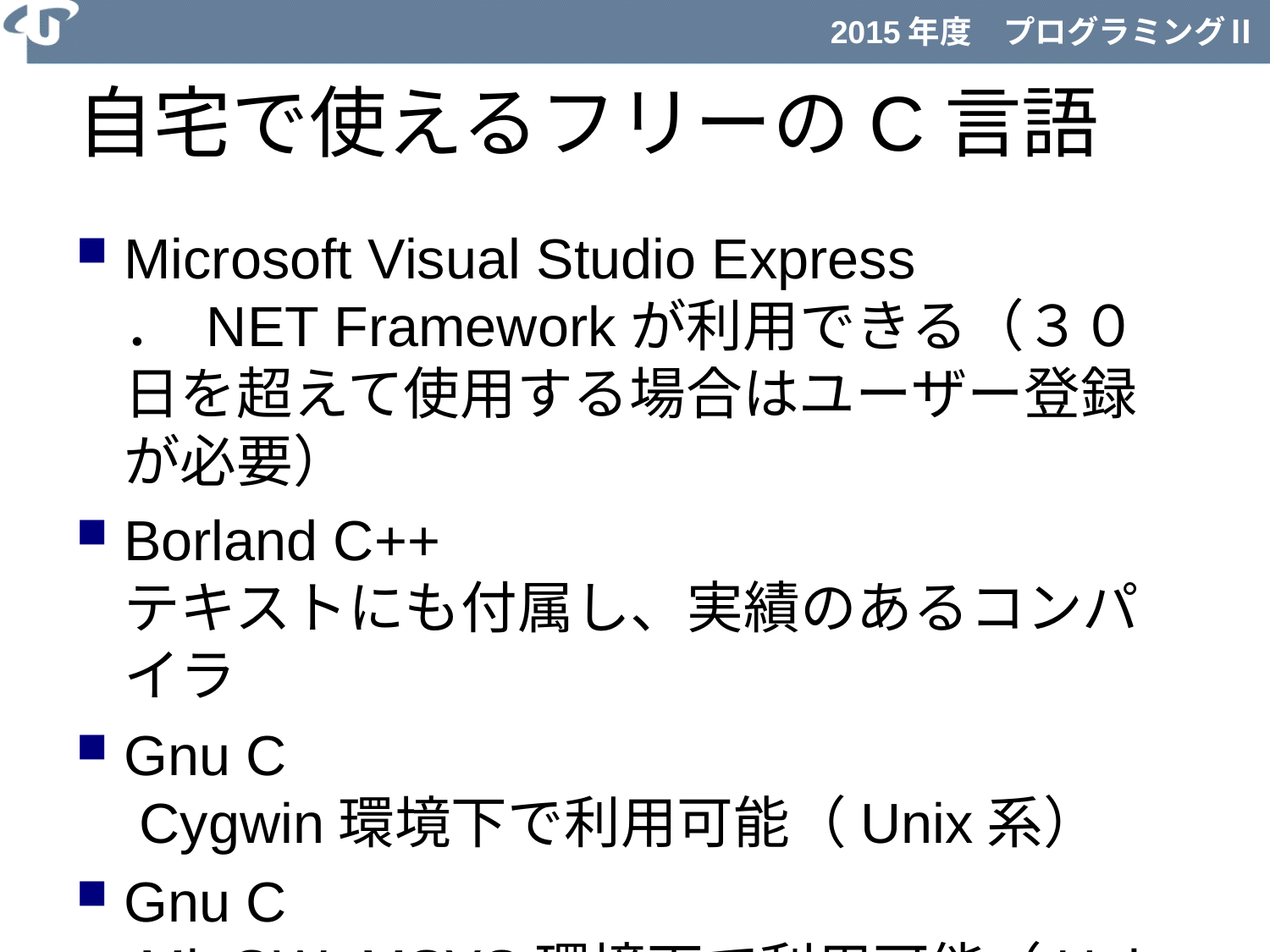

# 自宅で使えるフリーのC言語
Microsoft Visual Studio Express
． NET Frameworkが利用できる（３０日を超えて使用する場合はユーザー登録が必要）
Borland C++
テキストにも付属し、実績のあるコンパイラ
Gnu C
 Cygwin環境下で利用可能（Unix系）
Gnu C
 MinGW+MSYS環境下で利用可能（Unix系）